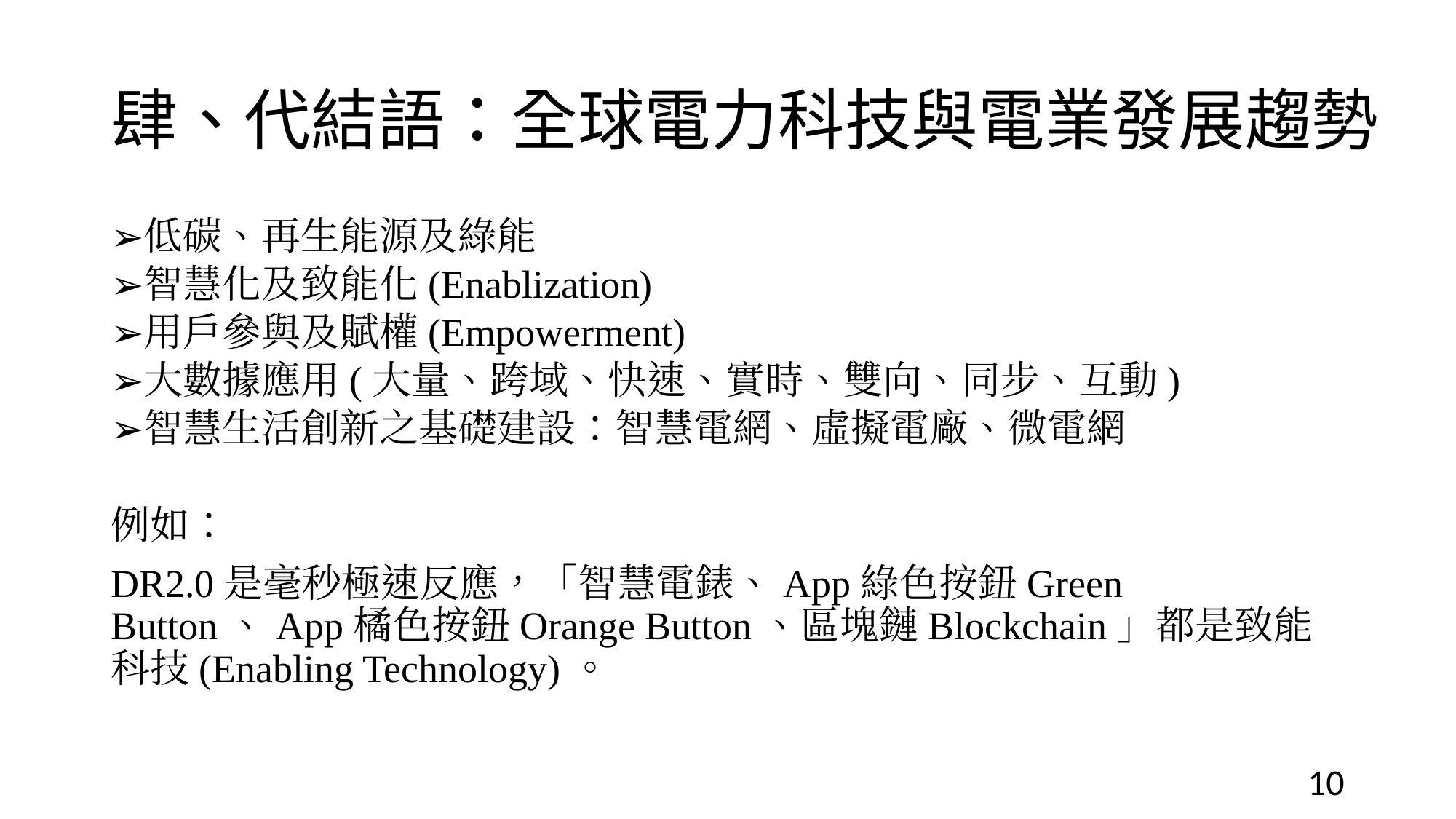

# 肆、代結語：全球電力科技與電業發展趨勢
低碳、再生能源及綠能
智慧化及致能化(Enablization)
用戶參與及賦權(Empowerment)
大數據應用(大量、跨域、快速、實時、雙向、同步、互動)
智慧生活創新之基礎建設：智慧電網、虛擬電廠、微電網

例如：
DR2.0是毫秒極速反應，「智慧電錶、App綠色按鈕Green Button、App橘色按鈕Orange Button、區塊鏈Blockchain」都是致能科技(Enabling Technology)。
10